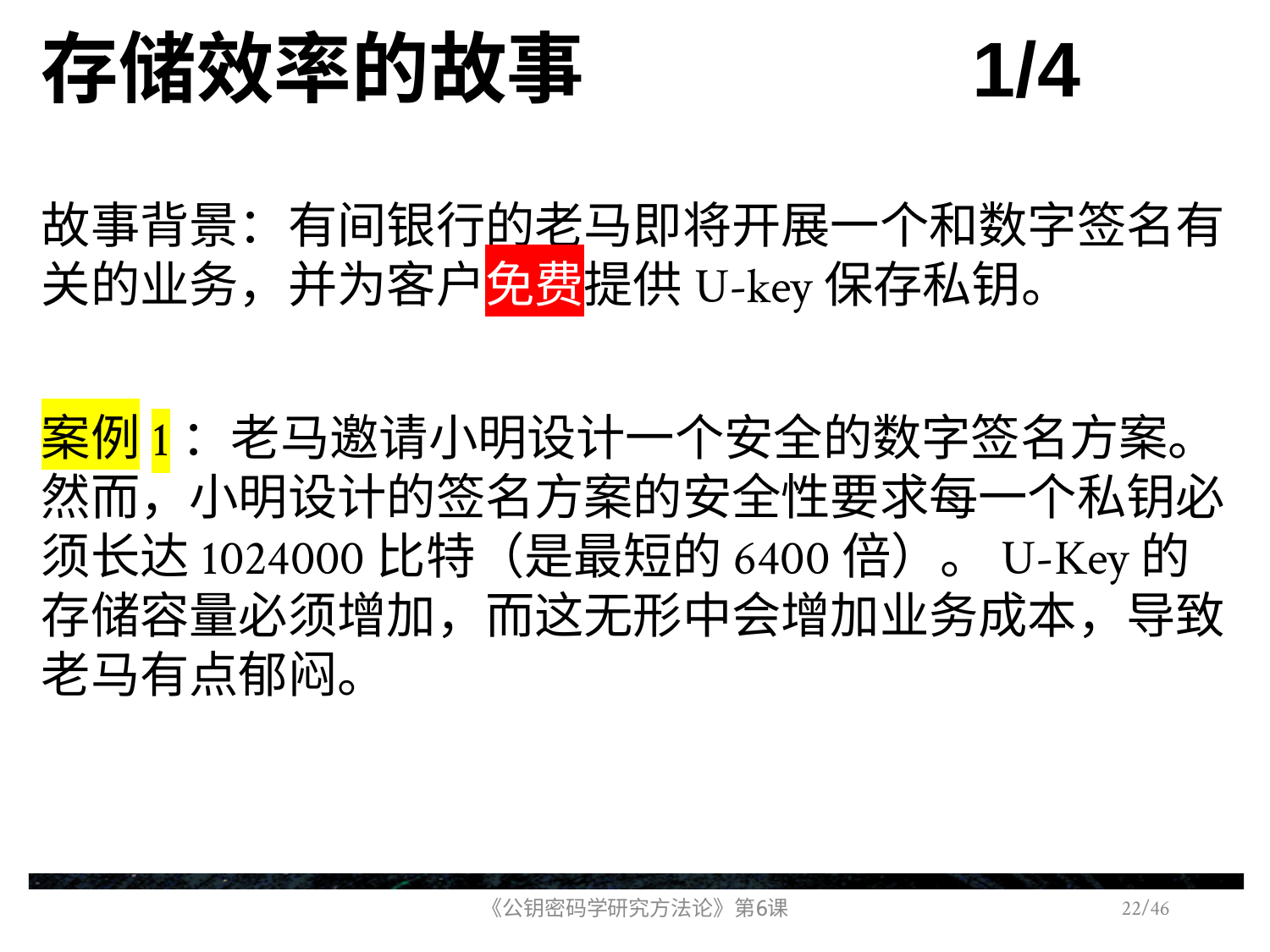

# 存储效率的故事                     1/4
故事背景：有间银行的老马即将开展一个和数字签名有关的业务，并为客户免费提供U-key保存私钥。

案例1：老马邀请小明设计一个安全的数字签名方案。然而，小明设计的签名方案的安全性要求每一个私钥必须长达1024000比特（是最短的6400倍）。U-Key的存储容量必须增加，而这无形中会增加业务成本，导致老马有点郁闷。
《公钥密码学研究方法论》第6课
22/46